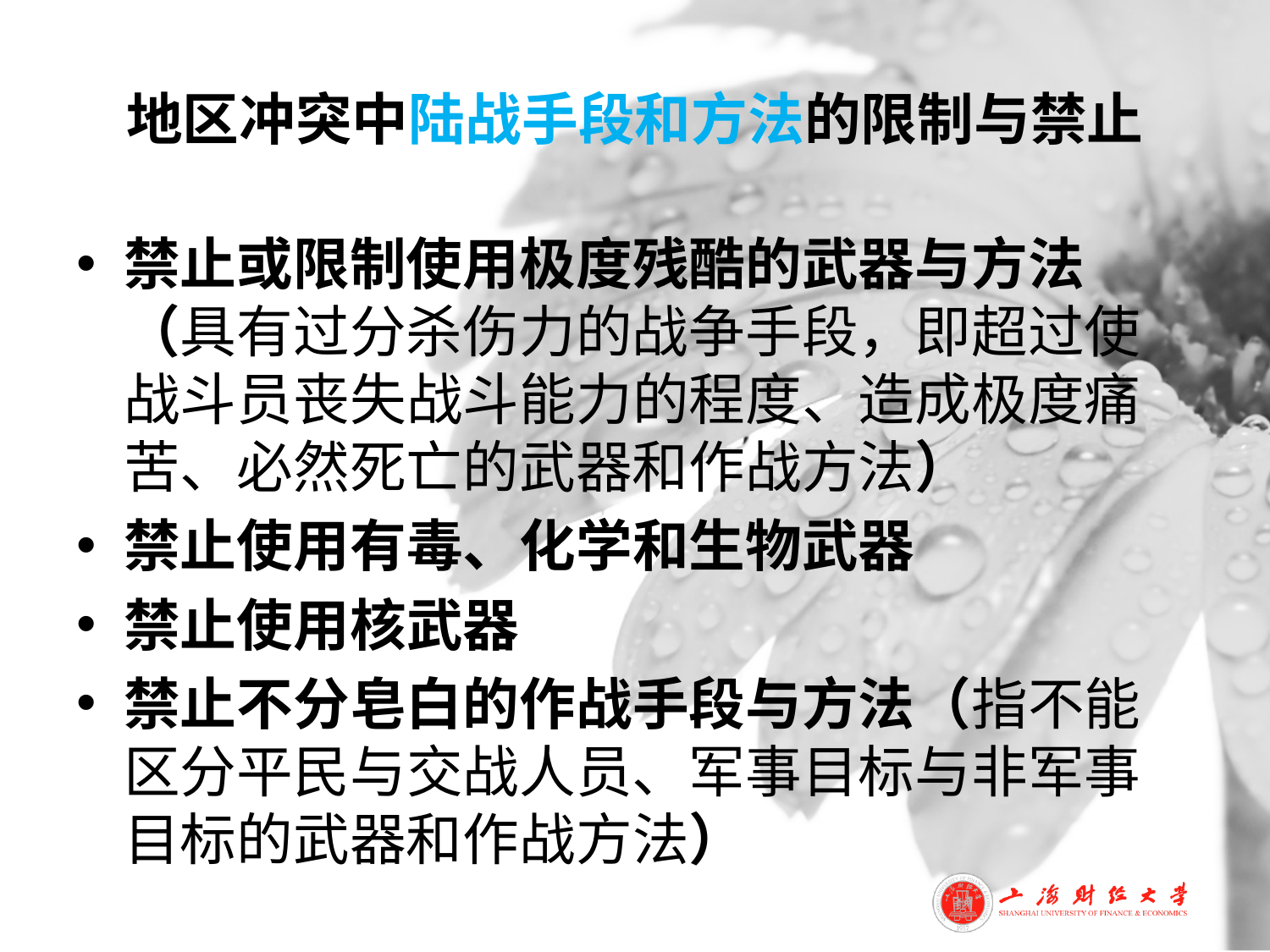

# 地区冲突中陆战手段和方法的限制与禁止
禁止或限制使用极度残酷的武器与方法（具有过分杀伤力的战争手段，即超过使战斗员丧失战斗能力的程度、造成极度痛苦、必然死亡的武器和作战方法）
禁止使用有毒、化学和生物武器
禁止使用核武器
禁止不分皂白的作战手段与方法（指不能区分平民与交战人员、军事目标与非军事目标的武器和作战方法）